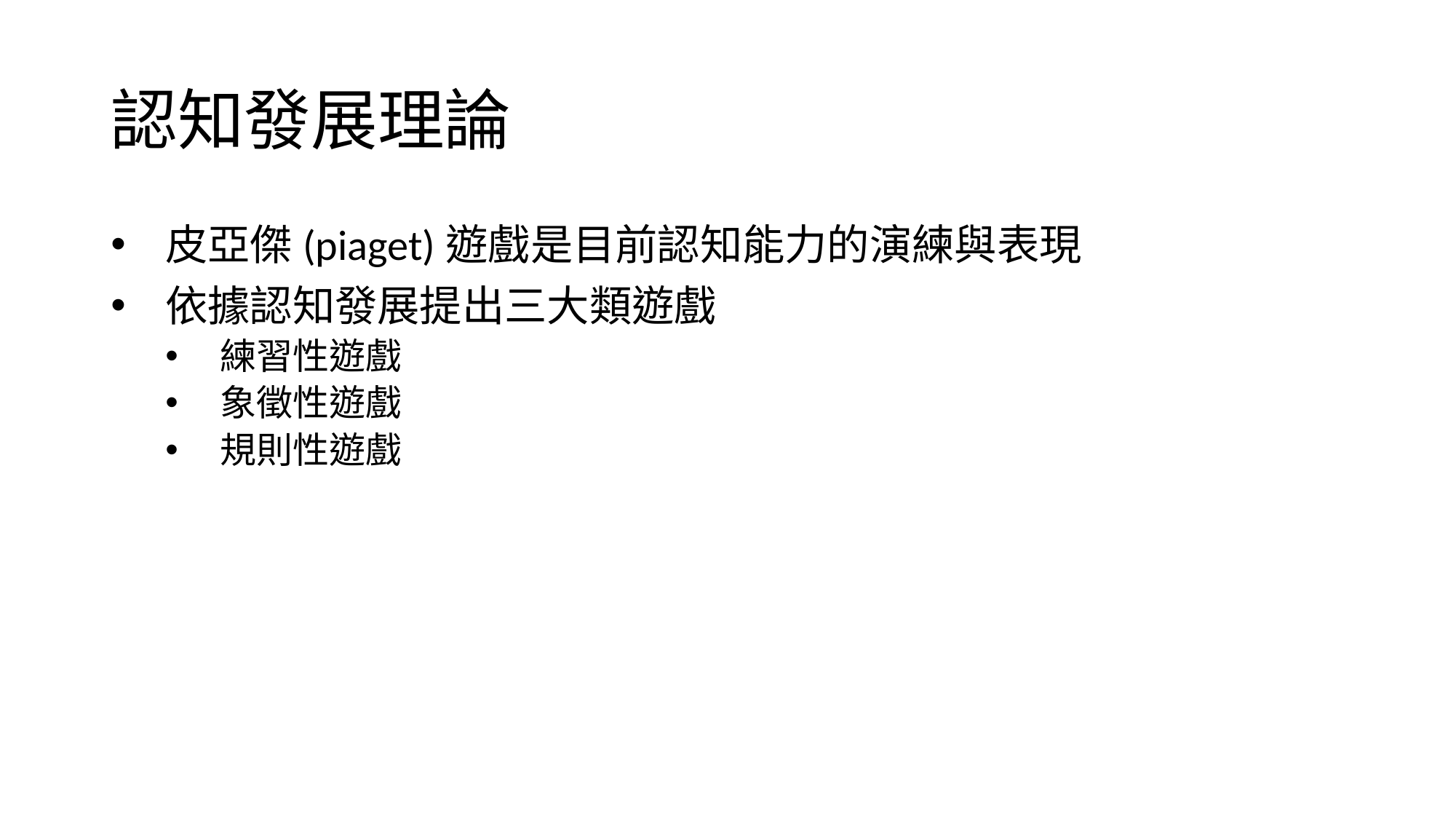

# 認知發展理論
皮亞傑(piaget)遊戲是目前認知能力的演練與表現
依據認知發展提出三大類遊戲
練習性遊戲
象徵性遊戲
規則性遊戲